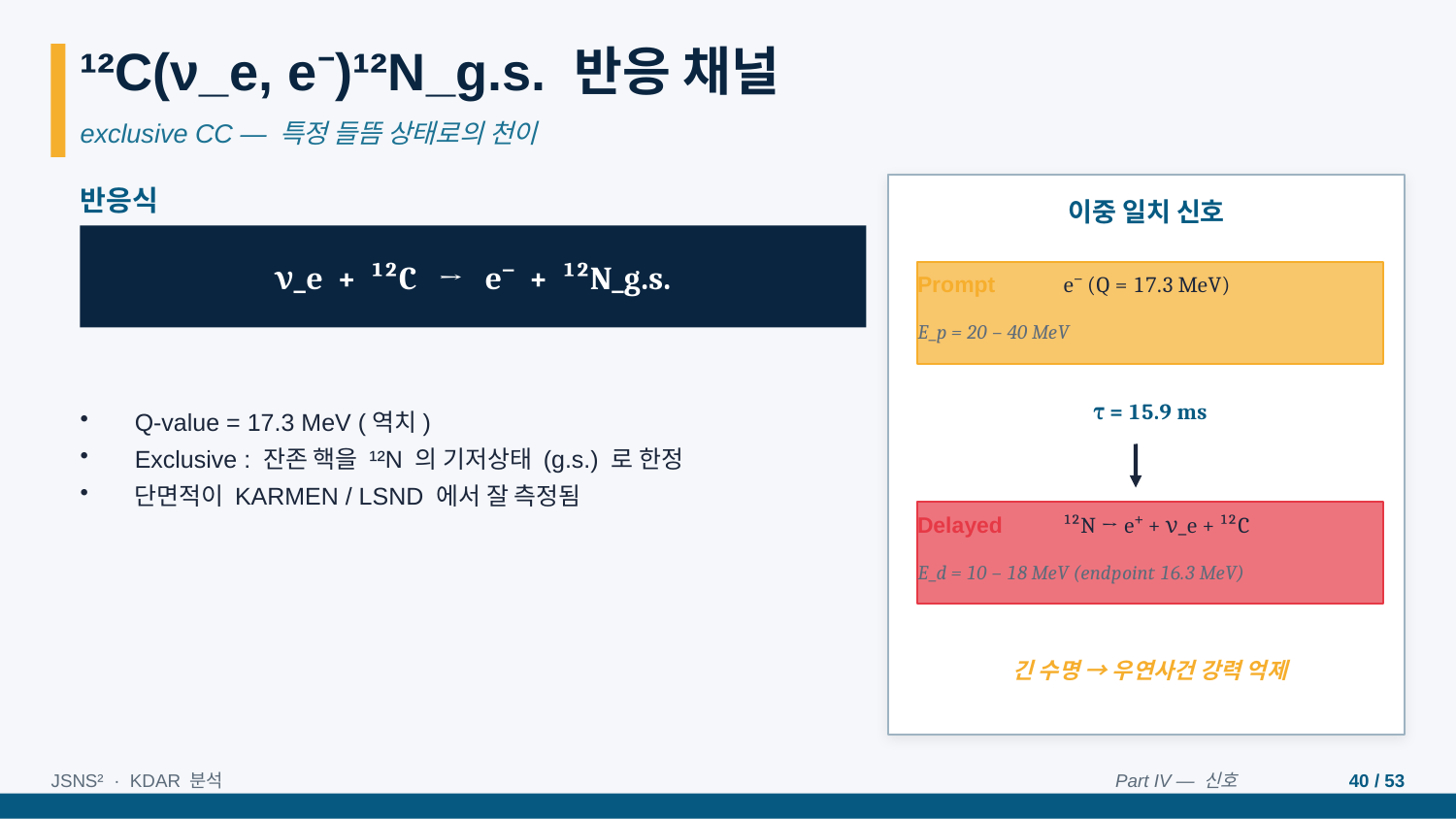

¹²C(ν_e, e⁻)¹²N_g.s. 반응 채널

exclusive CC — 특정 들뜸 상태로의 천이
반응식

이중 일치 신호

ν_e  +  ¹²C   →   e⁻  +  ¹²N_g.s.

Prompt
e⁻ (Q = 17.3 MeV)
E_p = 20 – 40 MeV
Q-value = 17.3 MeV (역치)
Exclusive : 잔존 핵을 ¹²N 의 기저상태 (g.s.) 로 한정
단면적이 KARMEN / LSND 에서 잘 측정됨
τ = 15.9 ms

Delayed
¹²N → e⁺ + ν_e + ¹²C
E_d = 10 – 18 MeV (endpoint 16.3 MeV)
긴 수명 → 우연사건 강력 억제
JSNS²  ·  KDAR 분석
Part IV — 신호
40 / 53